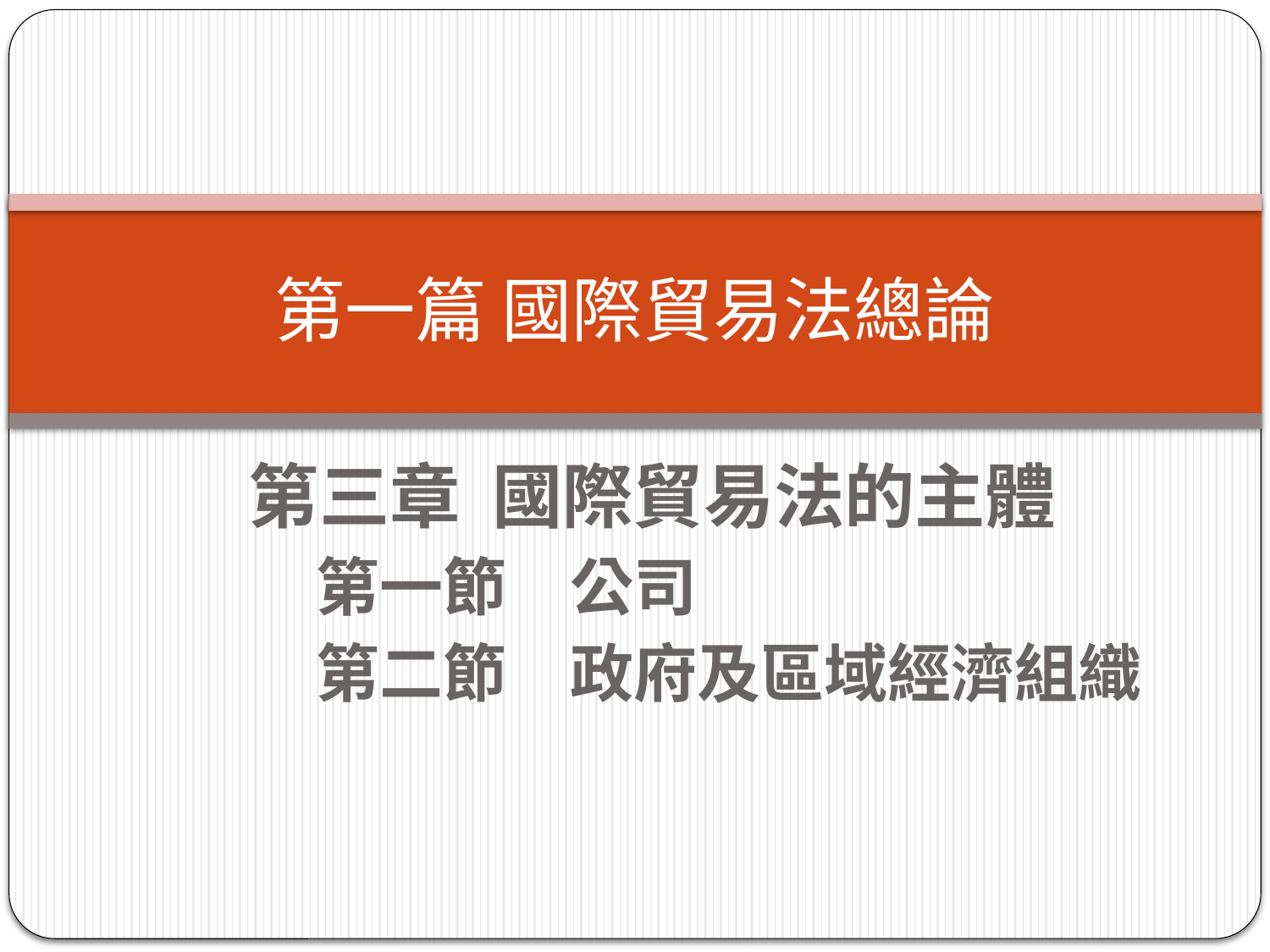

# 第一篇 國際貿易法總論
第三章  國際貿易法的主體
          第一節　公司
          第二節　政府及區域經濟組織